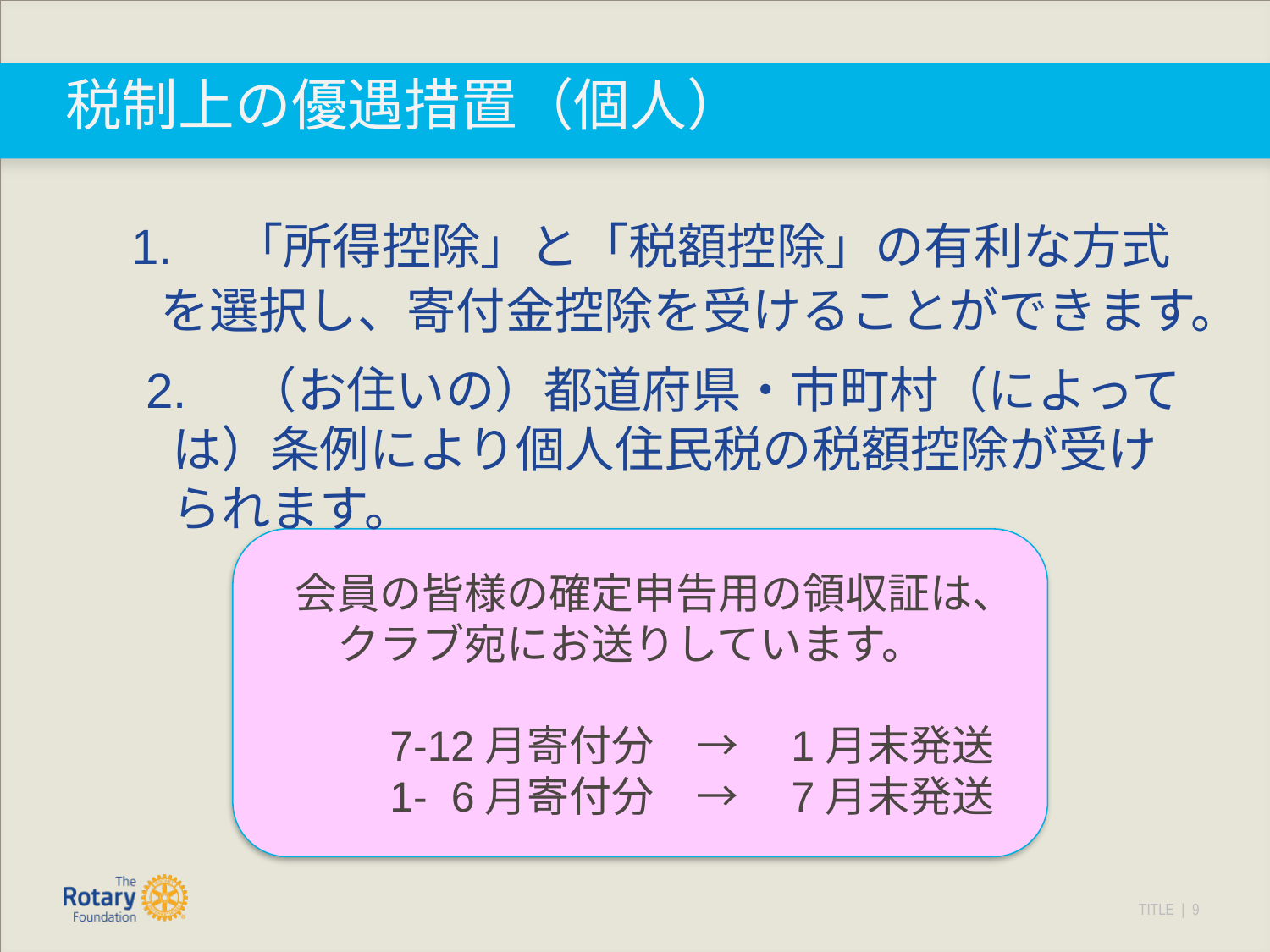

# 税制上の優遇措置（個人）
　1.　「所得控除」と「税額控除」の有利な方式を選択し、寄付金控除を受けることができます。
　　2.　（お住いの）都道府県・市町村（によっては）条例により個人住民税の税額控除が受けられます。

会員の皆様の確定申告用の領収証は、
　クラブ宛にお送りしています。

　　7-12月寄付分　→　1月末発送
　　1-  6月寄付分　→　7月末発送